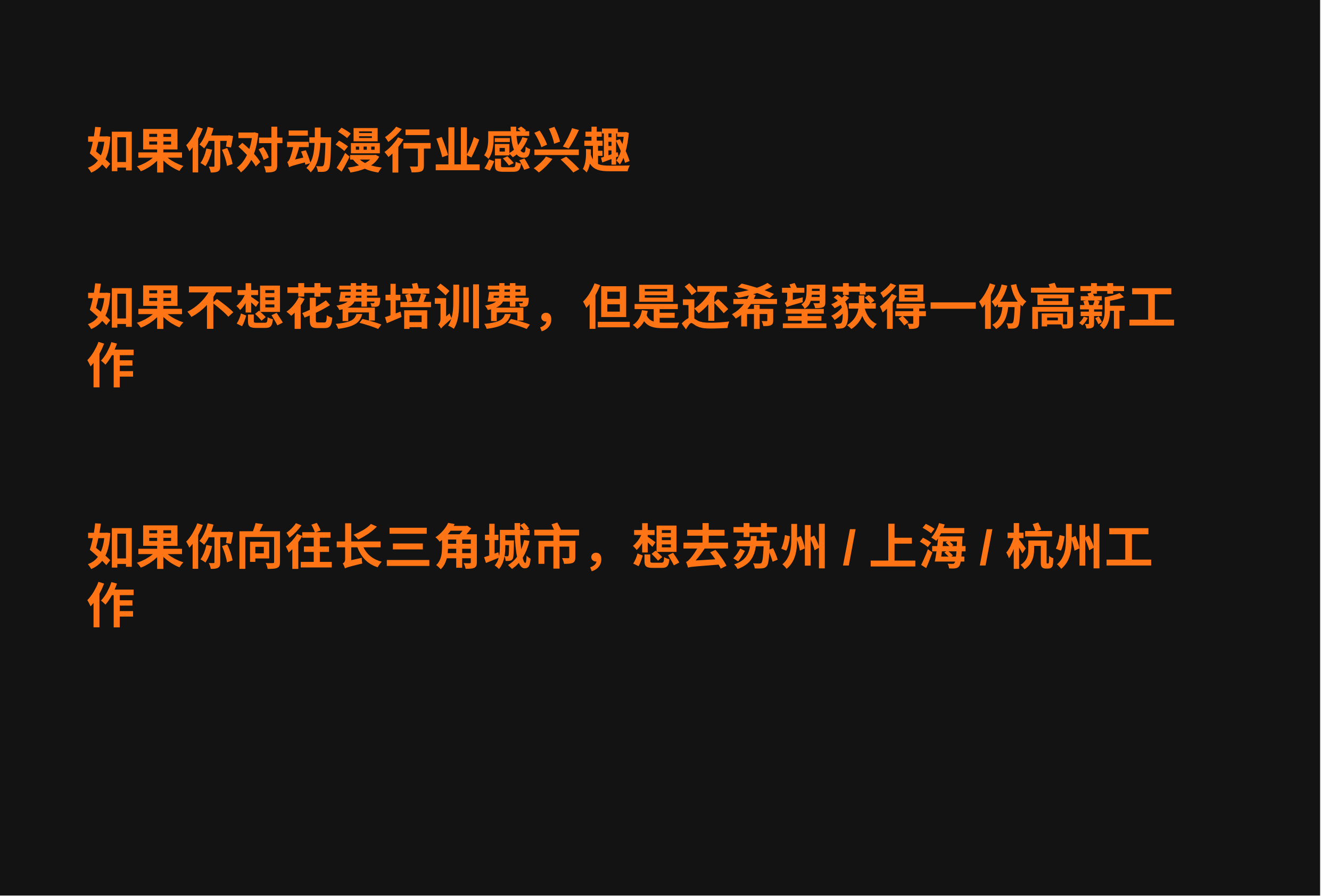

如果你对动漫行业感兴趣

如果不想花费培训费，但是还希望获得一份高薪工作

如果你向往长三角城市，想去苏州/上海/杭州工作